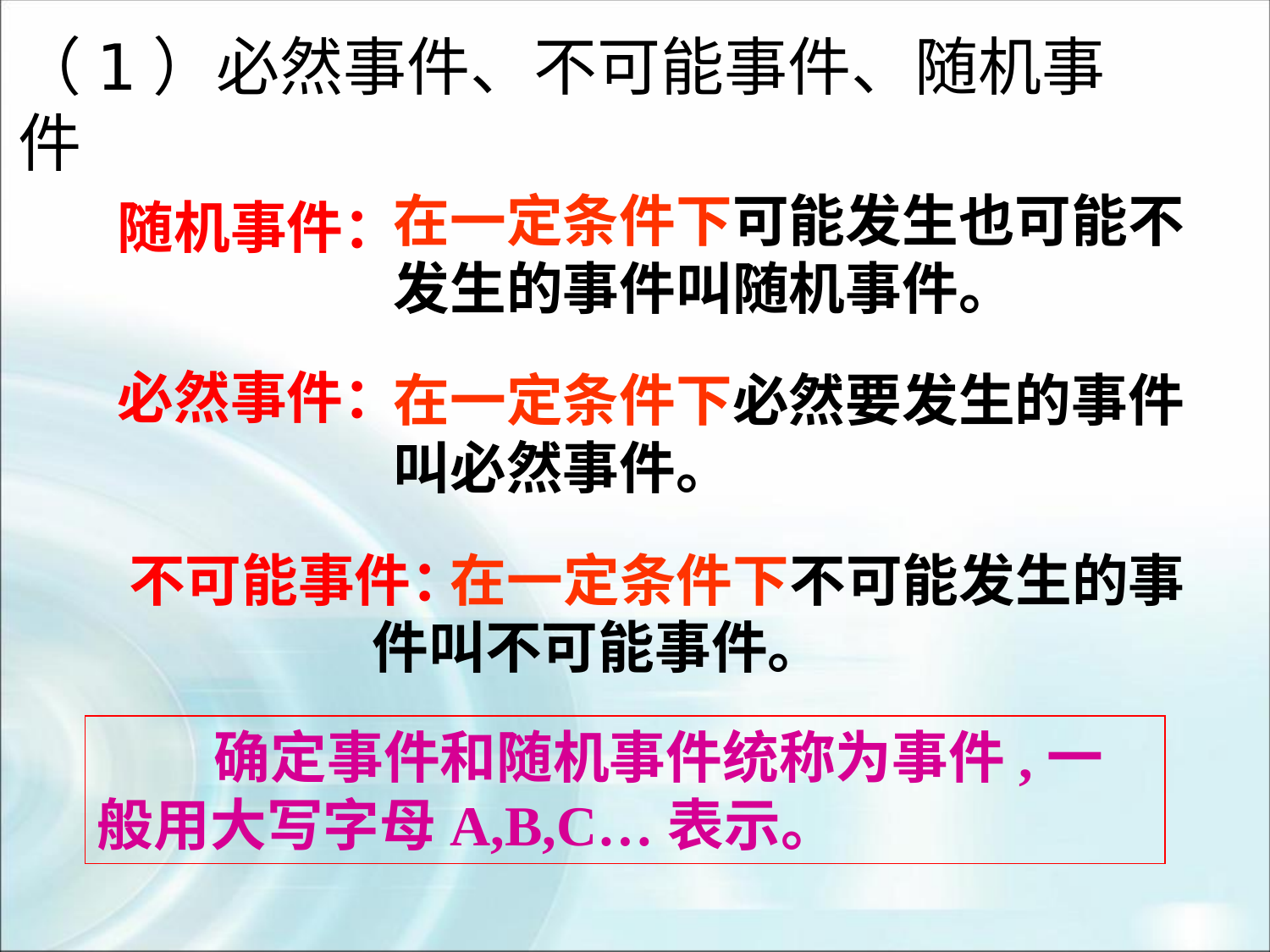

（1）必然事件、不可能事件、随机事件
在一定条件下可能发生也可能不发生的事件叫随机事件。
随机事件：
必然事件：
在一定条件下必然要发生的事件叫必然事件。
不可能事件：
     在一定条件下不可能发生的事件叫不可能事件。
        确定事件和随机事件统称为事件,一般用大写字母A,B,C…表示。